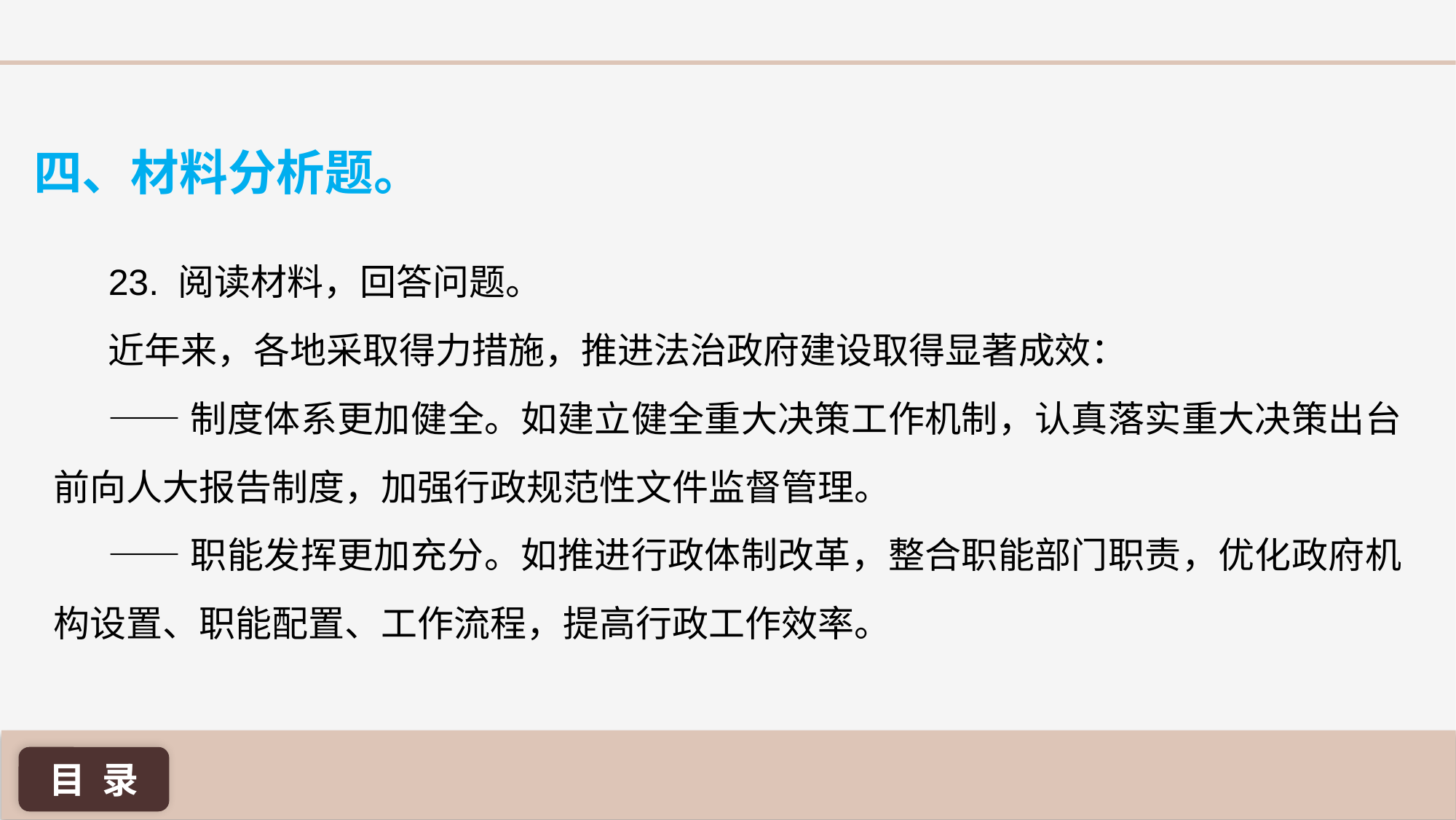

四、材料分析题。
23. 阅读材料，回答问题。
近年来，各地采取得力措施，推进法治政府建设取得显著成效：
——制度体系更加健全。如建立健全重大决策工作机制，认真落实重大决策出台前向人大报告制度，加强行政规范性文件监督管理。
——职能发挥更加充分。如推进行政体制改革，整合职能部门职责，优化政府机构设置、职能配置、工作流程，提高行政工作效率。